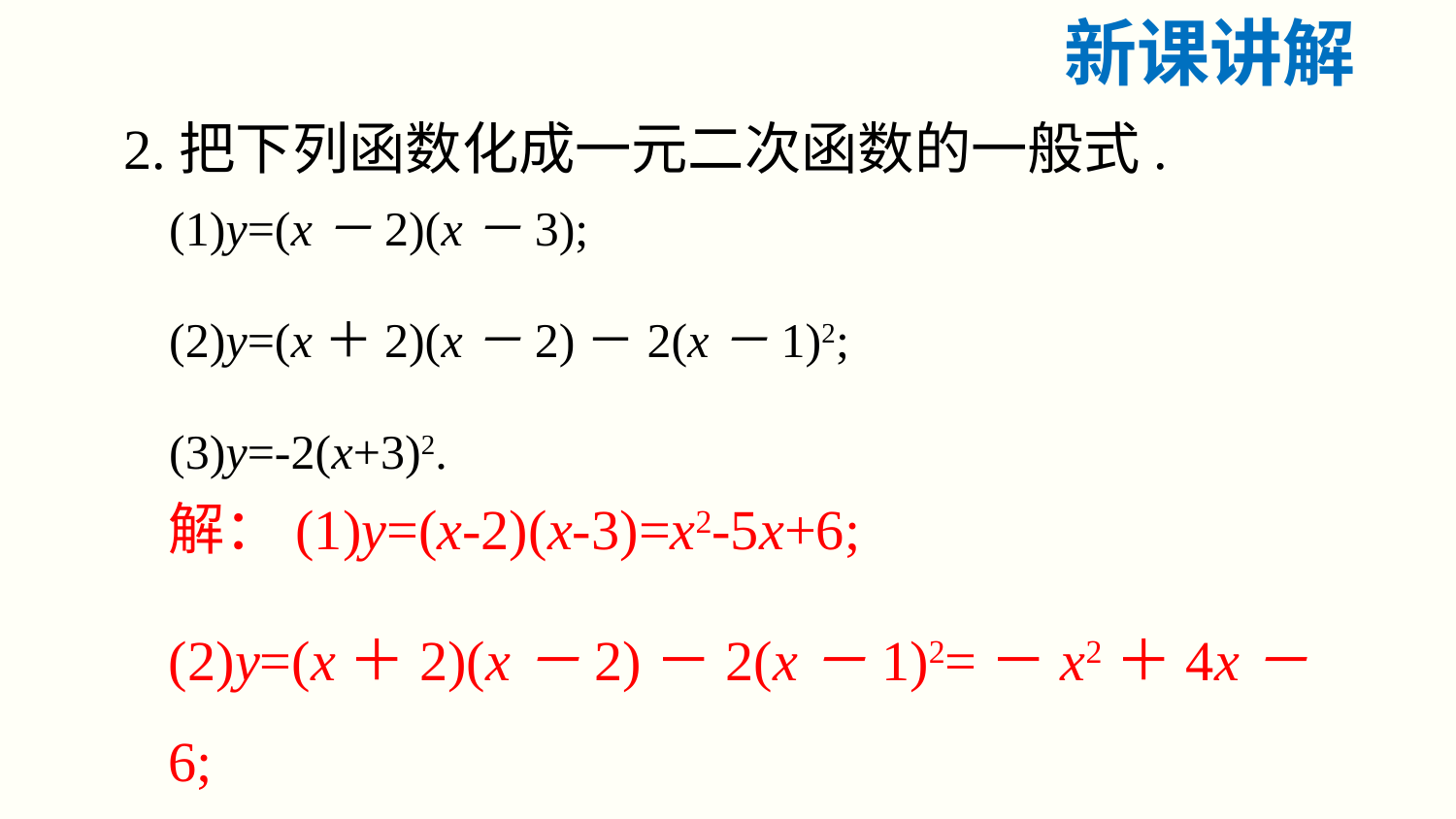

新课讲解
2.把下列函数化成一元二次函数的一般式.
(1)y=(x－2)(x－3);
(2)y=(x＋2)(x－2)－2(x－1)2;
(3)y=-2(x+3)2.
解：(1)y=(x-2)(x-3)=x2-5x+6;
(2)y=(x＋2)(x－2)－2(x－1)2=－x2＋4x－6;
(3)y=－2(x＋3)2=－2x2－12x－18.